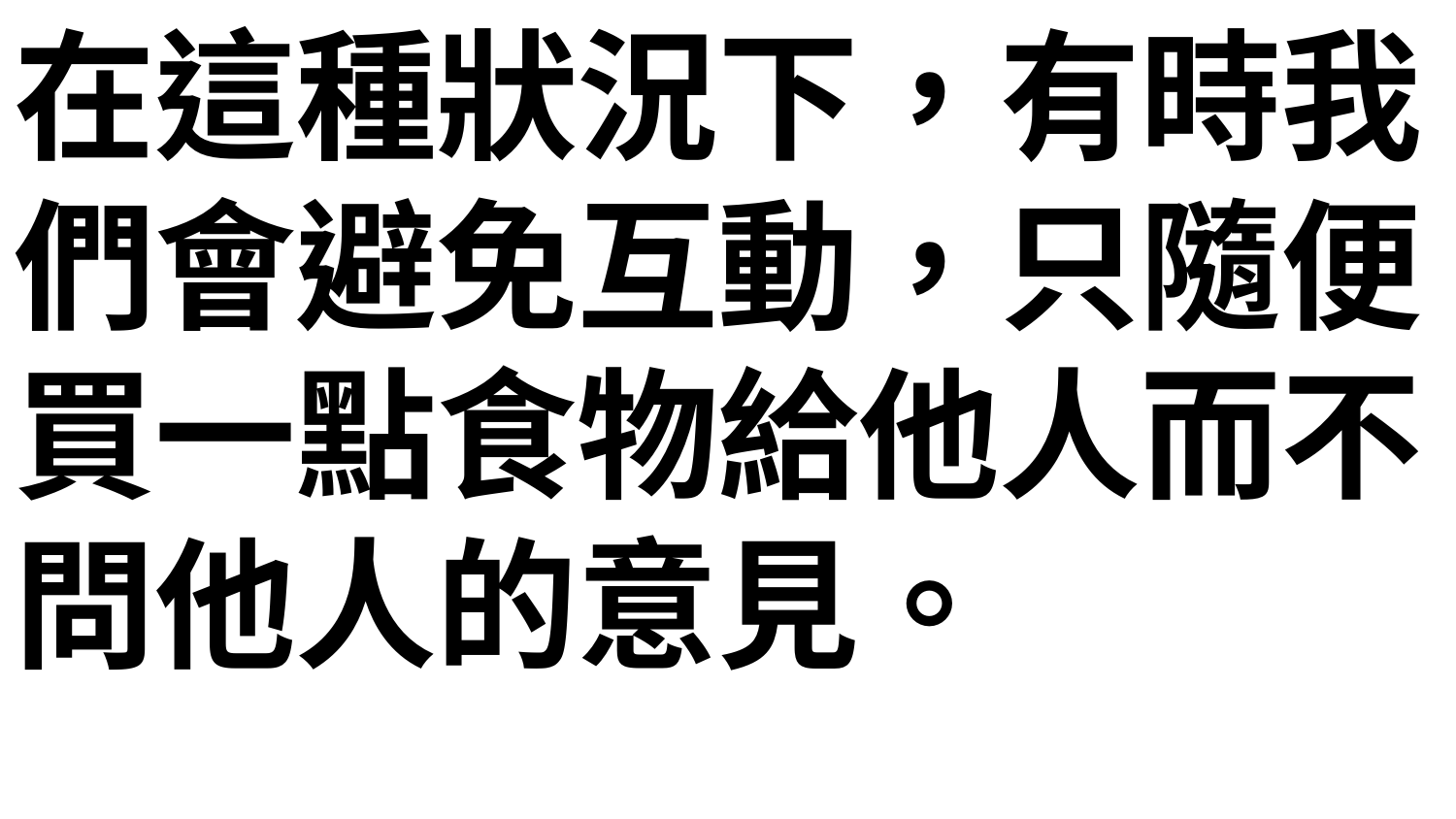

在這種狀況下，有時我們會避免互動，只隨便買一點食物給他人而不問他人的意見。